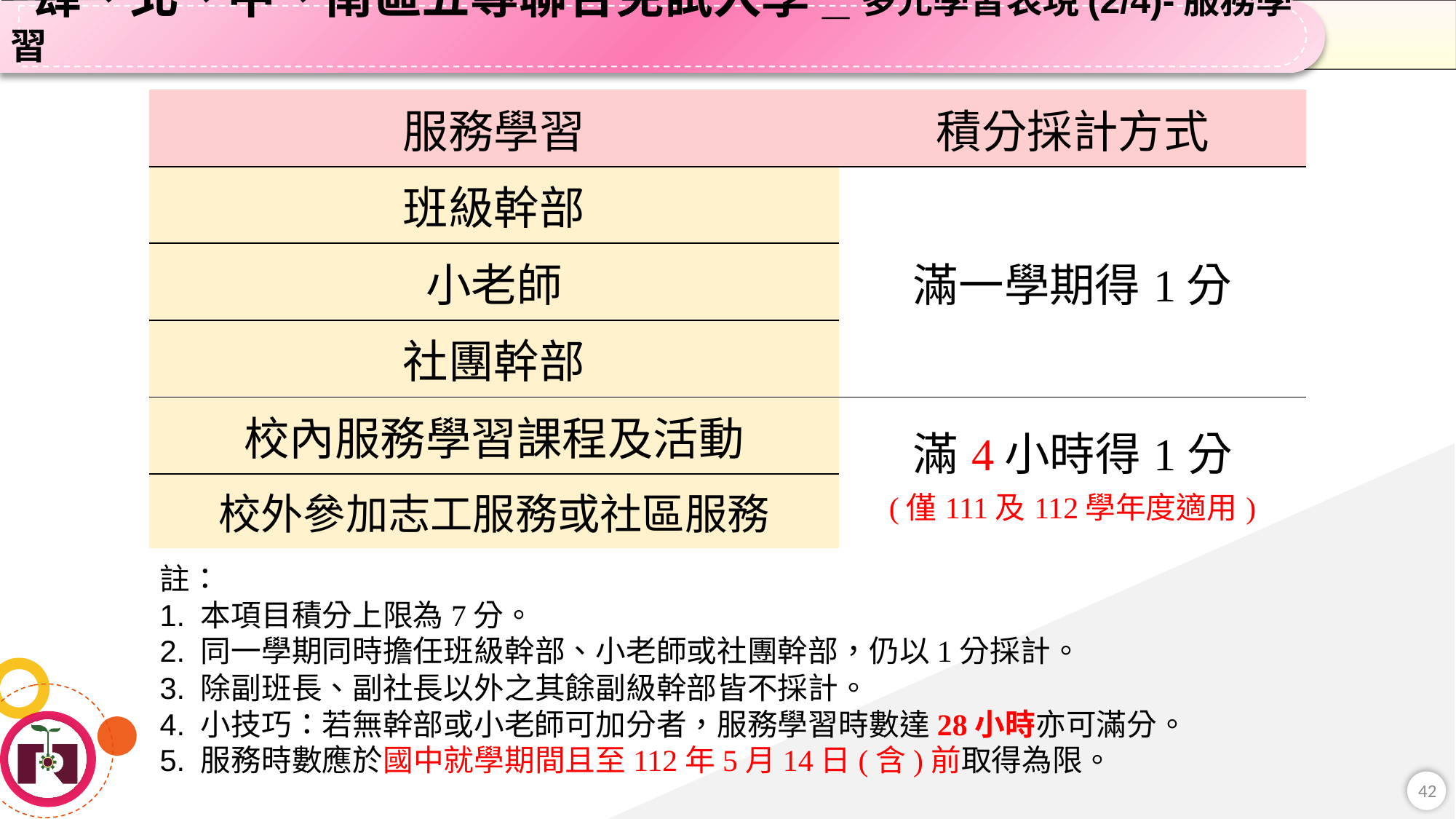

肆、北、中、南區五專聯合免試入學_多元學習表現(2/4)-服務學習

| 服務學習 | 積分採計方式 |
| --- | --- |
| 班級幹部 | 滿一學期得1分 |
| 小老師 |  |
| 社團幹部 |  |
| 校內服務學習課程及活動 | 滿4小時得1分 (僅111及112學年度適用) |
| 校外參加志工服務或社區服務 |  |
註：
本項目積分上限為7分。
同一學期同時擔任班級幹部、小老師或社團幹部，仍以1分採計。
除副班長、副社長以外之其餘副級幹部皆不採計。
小技巧：若無幹部或小老師可加分者，服務學習時數達28小時亦可滿分。
服務時數應於國中就學期間且至112年5月14日(含)前取得為限。